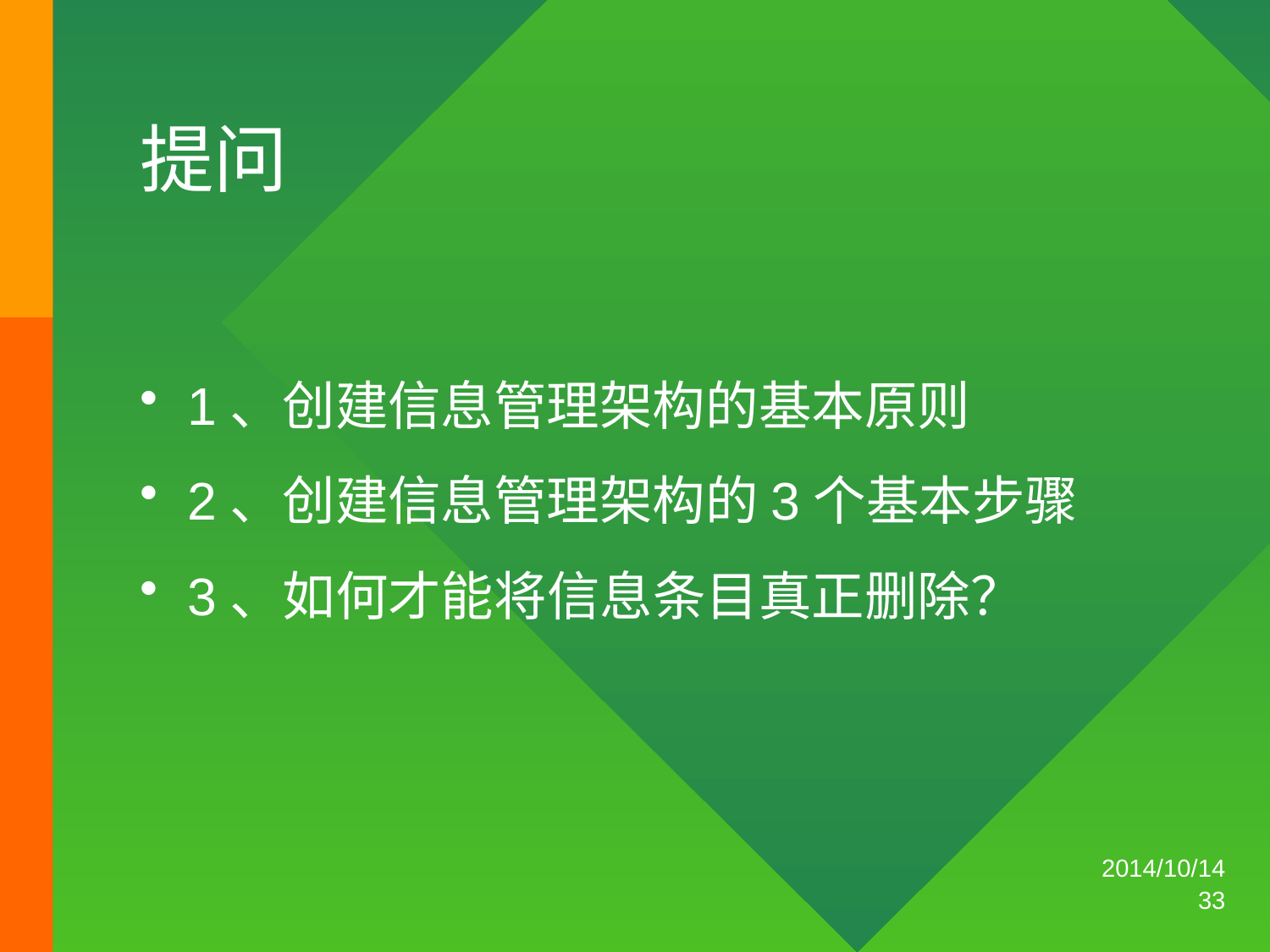

？？电气装备集团办公自动化
# 提问

1、创建信息管理架构的基本原则
2、创建信息管理架构的3个基本步骤
3、如何才能将信息条目真正删除？

2014/10/14
33